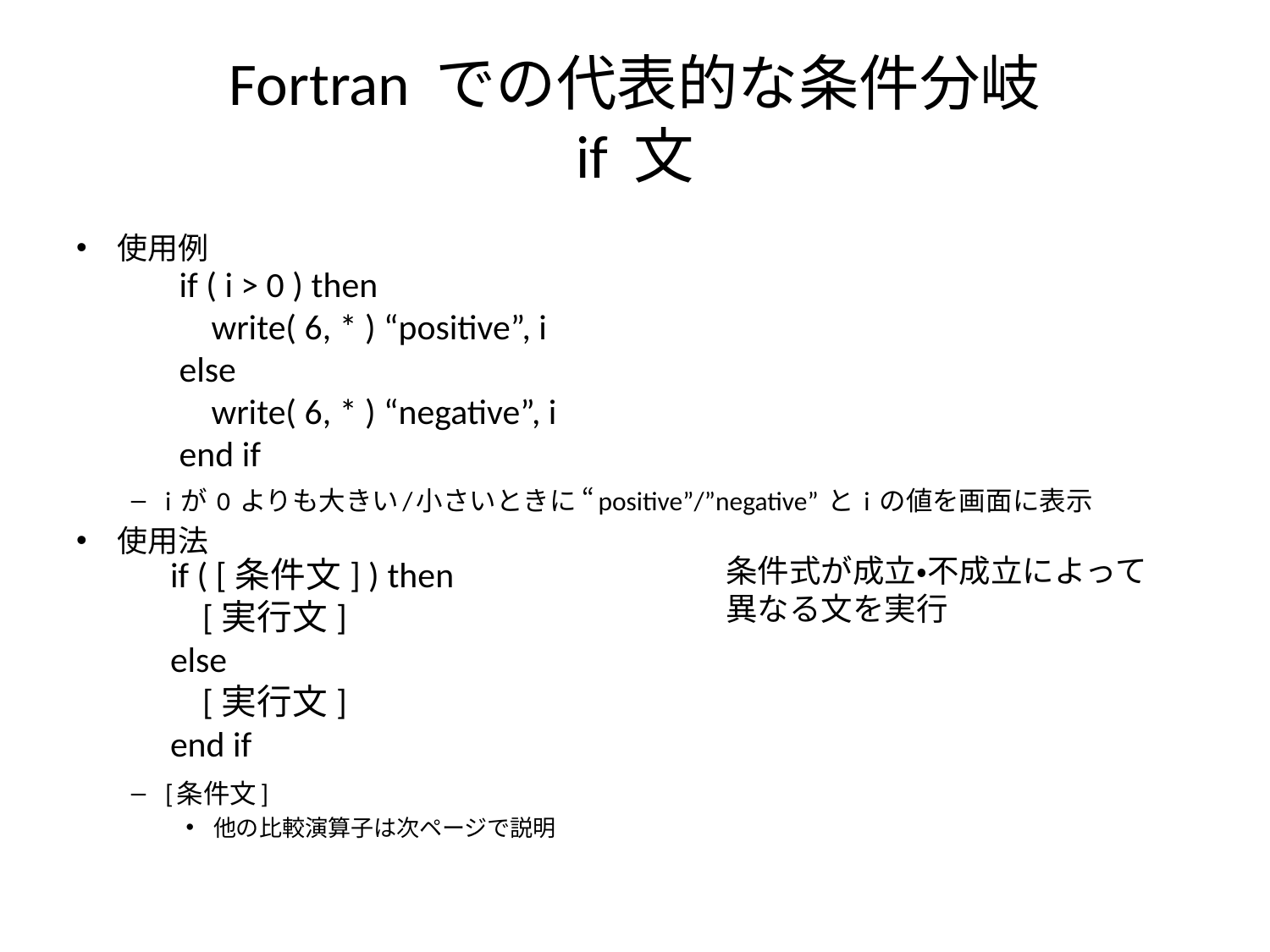

# Fortran での代表的な条件分岐 if 文
使用例

i が 0 よりも大きい/小さいときに “positive”/”negative” と i の値を画面に表示
使用法

[条件文]
他の比較演算子は次ページで説明

if ( i > 0 ) then
    write( 6, * ) “positive”, i
else
    write( 6, * ) “negative”, i
end if
条件式が成立・不成立によって
異なる文を実行
if ( [条件文] ) then
    [実行文]
else
    [実行文]
end if